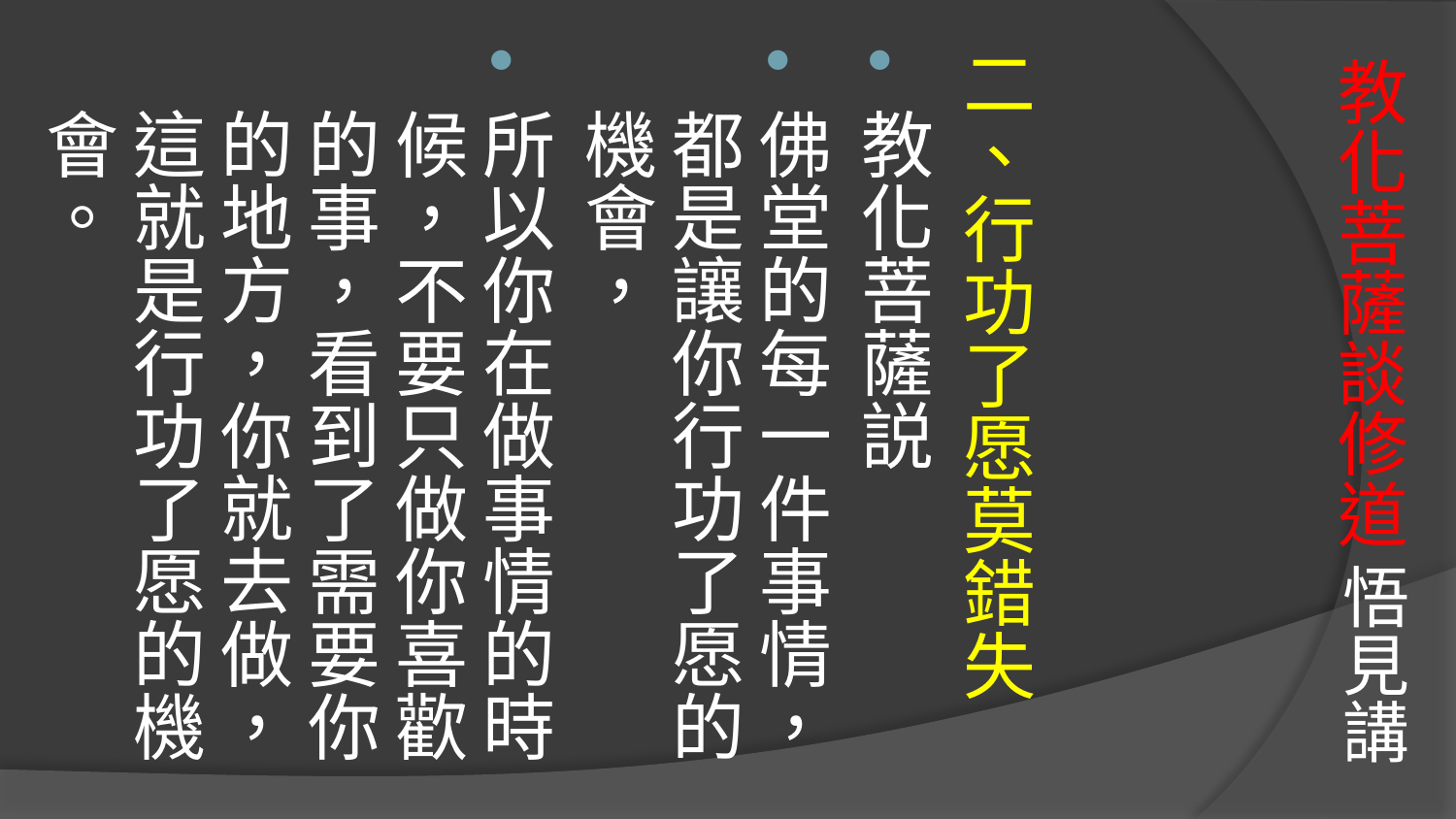

二、行功了愿莫錯失
教化菩薩説
佛堂的每一件事情，都是讓你行功了愿的機會，
所以你在做事情的時候，不要只做你喜歡的事，看到了需要你的地方，你就去做，這就是行功了愿的機會。
# 教化菩薩談修道 悟見講